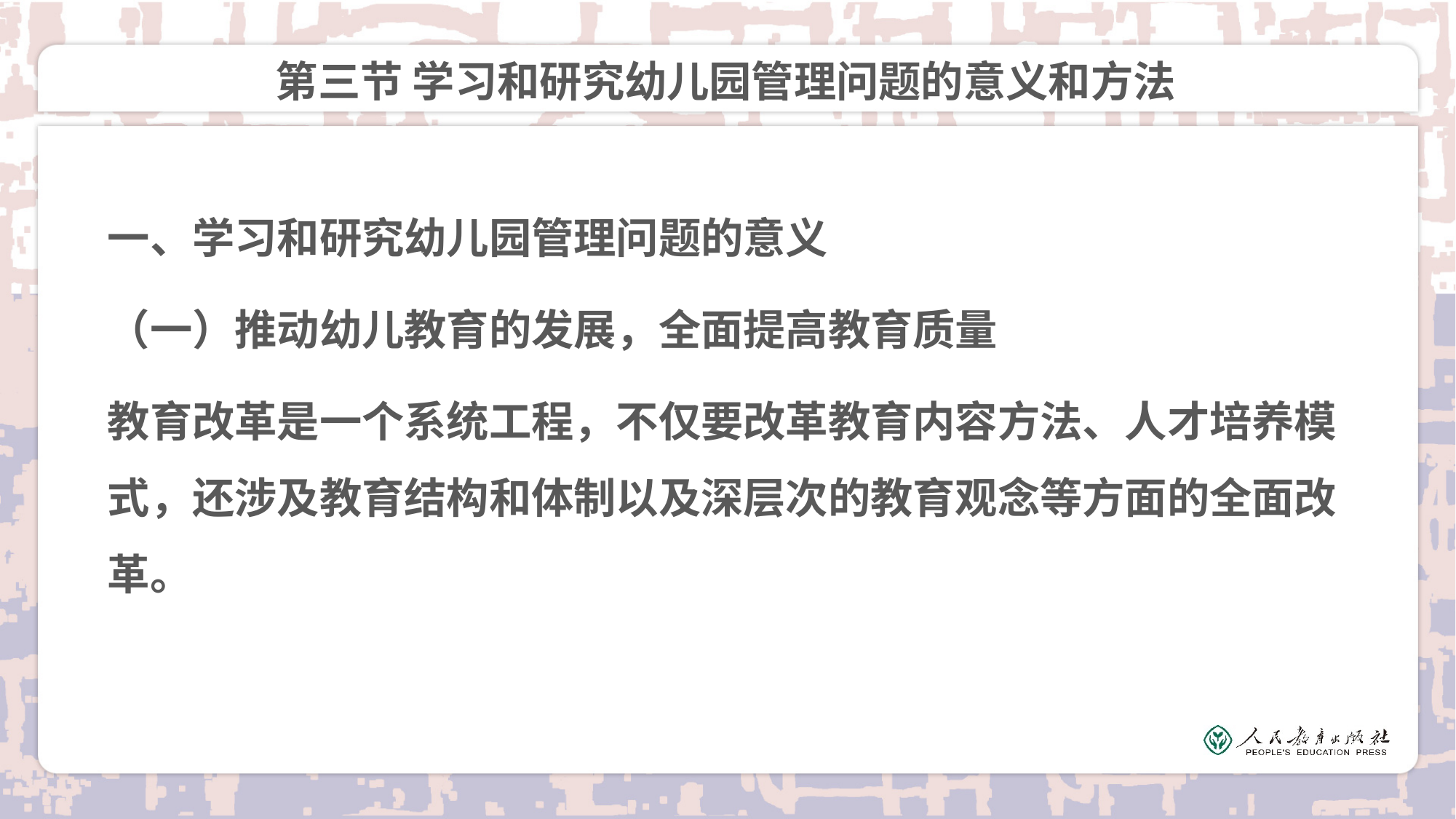

# 第三节 学习和研究幼儿园管理问题的意义和方法
一、学习和研究幼儿园管理问题的意义
（一）推动幼儿教育的发展，全面提高教育质量
教育改革是一个系统工程，不仅要改革教育内容方法、人才培养模式，还涉及教育结构和体制以及深层次的教育观念等方面的全面改革。